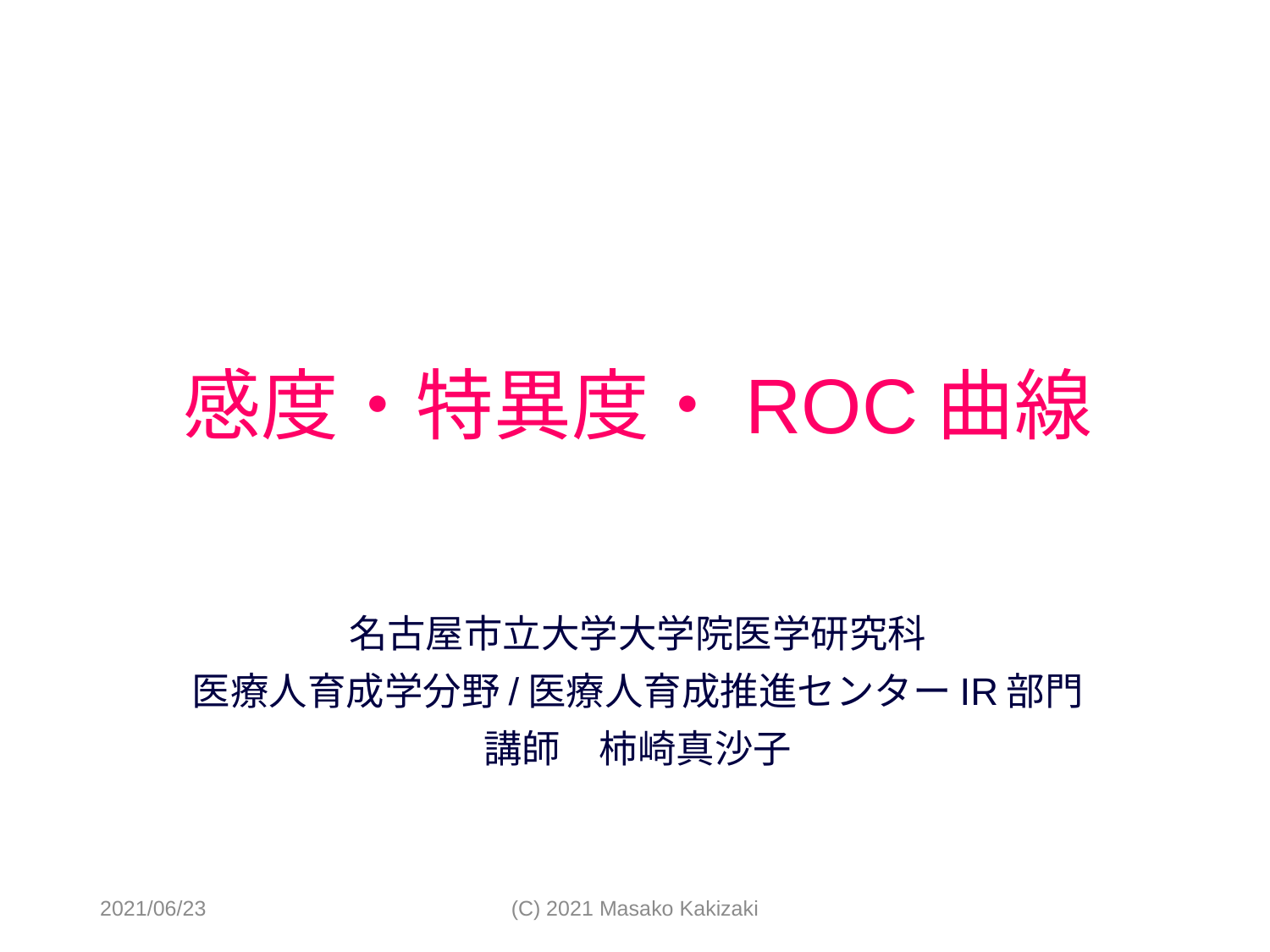

# 感度・特異度・ROC曲線
名古屋市立大学大学院医学研究科
医療人育成学分野/医療人育成推進センターIR部門
講師　柿崎真沙子
2021/06/23
(C) 2021 Masako Kakizaki